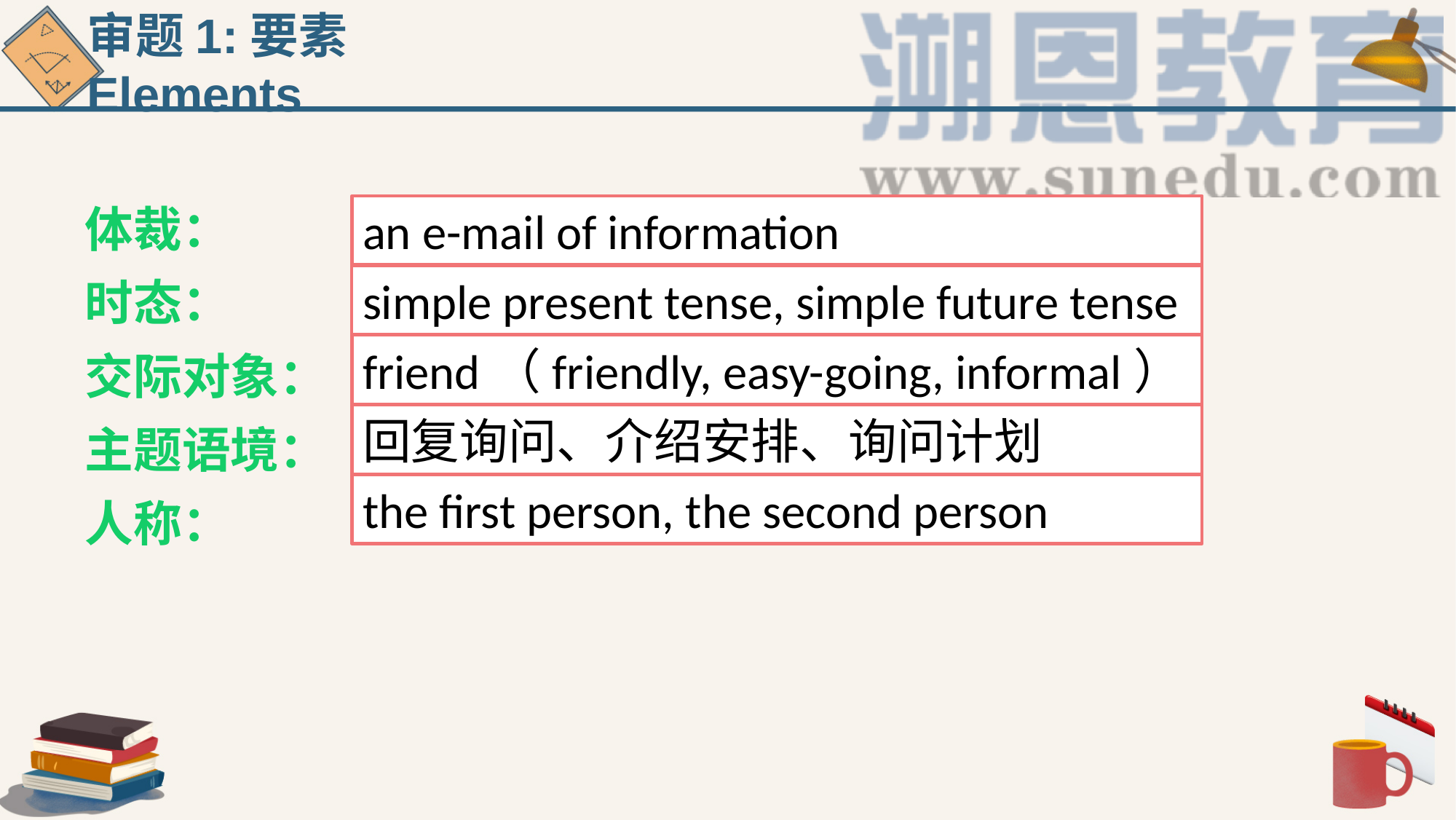

审题1:要素 Elements

体裁：
时态：
交际对象：
主题语境：
人称：
an e-mail of information
simple present tense, simple future tense
friend（friendly, easy-going, informal）
回复询问、介绍安排、询问计划
the first person, the second person